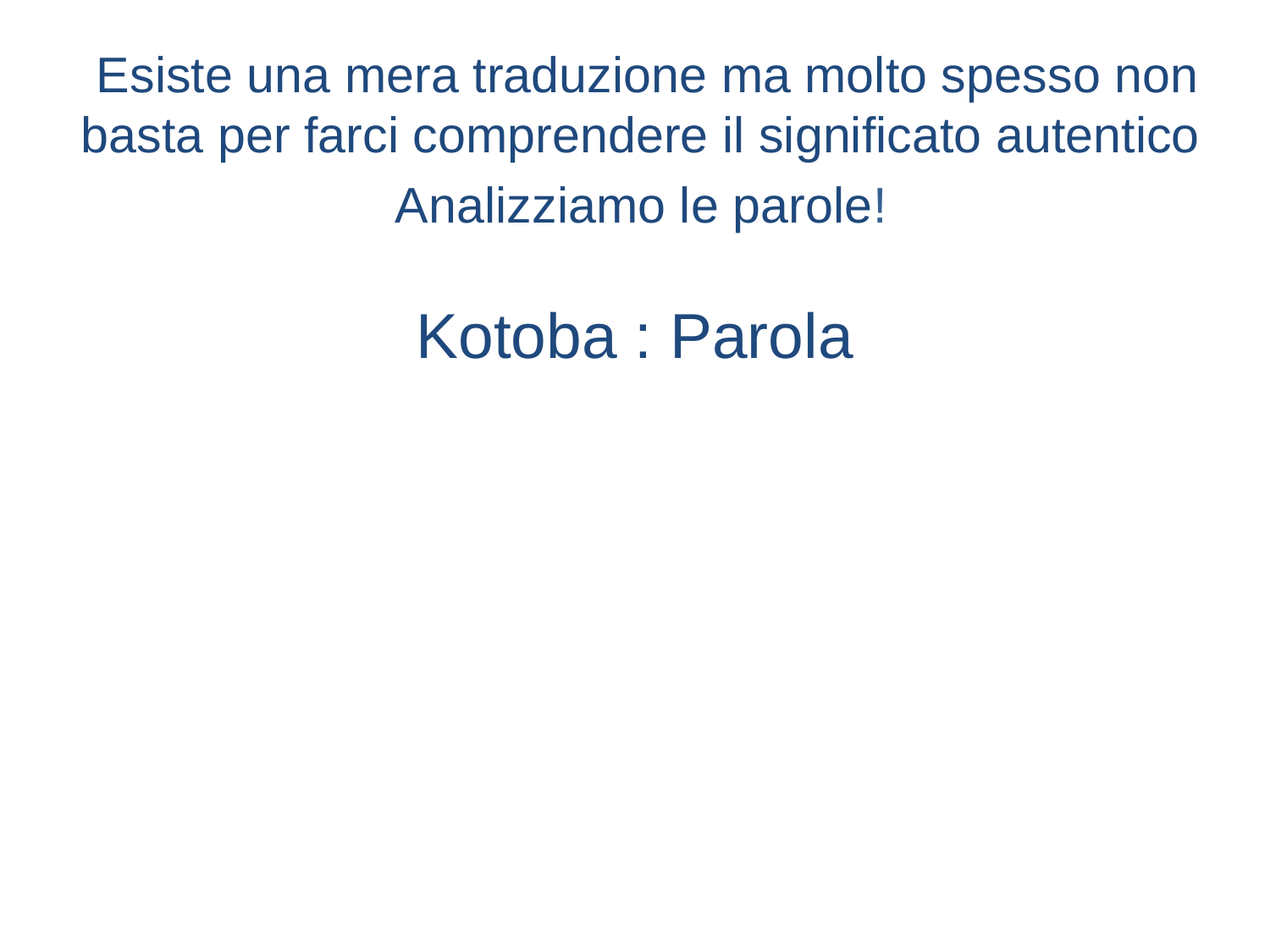

Esiste una mera traduzione ma molto spesso non basta per farci comprendere il significato autentico
 Analizziamo le parole!

# Kotoba : Parola 言葉